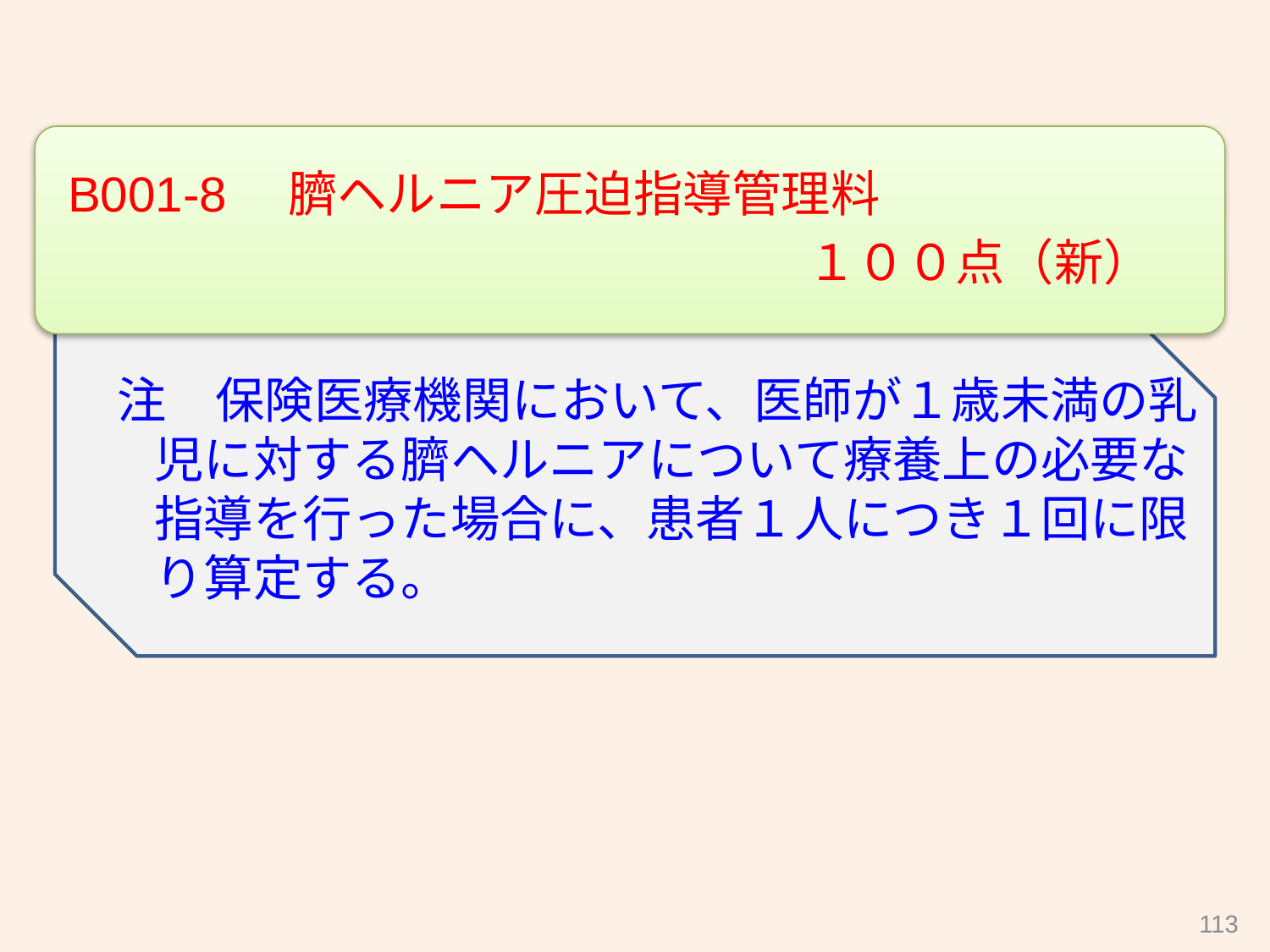

B001-8　臍ヘルニア圧迫指導管理料
　　　　　　　　　　　　　　　１００点（新）

　注　保険医療機関において、医師が１歳未満の乳児に対する臍ヘルニアについて療養上の必要な指導を行った場合に、患者１人につき１回に限り算定する。

113